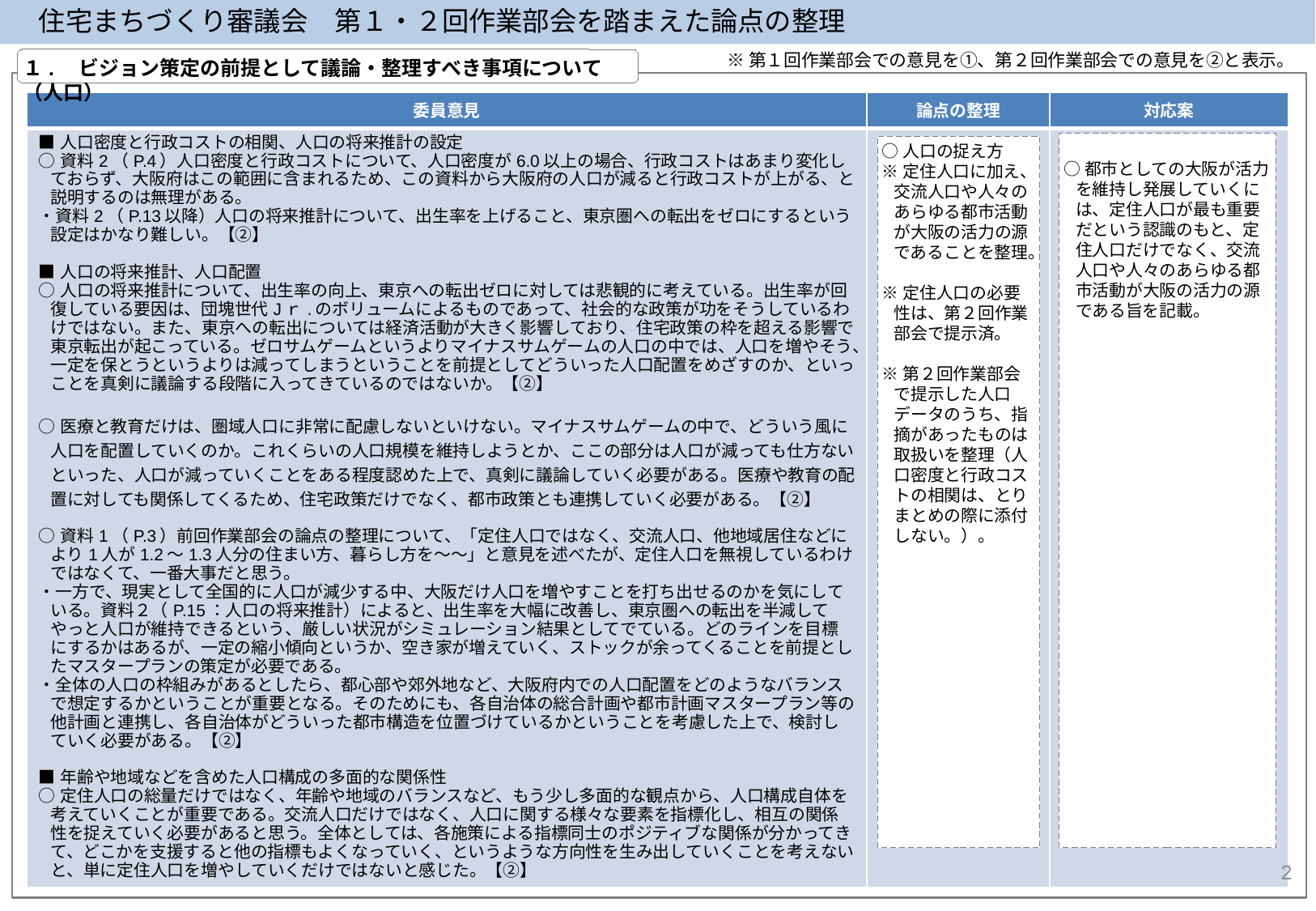

住宅まちづくり審議会　第１・２回作業部会を踏まえた論点の整理
１.　ビジョン策定の前提として議論・整理すべき事項について（人口）
※第１回作業部会での意見を①、第２回作業部会での意見を②と表示。

| 委員意見 | 論点の整理 | 対応案 |
| --- | --- | --- |
| ■人口密度と行政コストの相関、人口の将来推計の設定 ○資料2（P.4）人口密度と行政コストについて、人口密度が6.0以上の場合、行政コストはあまり変化しておらず、大阪府はこの範囲に含まれるため、この資料から大阪府の人口が減ると行政コストが上がる、と説明するのは無理がある。 ・資料2（P.13以降）人口の将来推計について、出生率を上げること、東京圏への転出をゼロにするという設定はかなり難しい。【②】 ■人口の将来推計、人口配置 ○人口の将来推計について、出生率の向上、東京への転出ゼロに対しては悲観的に考えている。出生率が回復している要因は、団塊世代Jｒ.のボリュームによるものであって、社会的な政策が功をそうしているわけではない。また、東京への転出については経済活動が大きく影響しており、住宅政策の枠を超える影響で東京転出が起こっている。ゼロサムゲームというよりマイナスサムゲームの人口の中では、人口を増やそう、一定を保とうというよりは減ってしまうということを前提としてどういった人口配置をめざすのか、といっことを真剣に議論する段階に入ってきているのではないか。【②】 ○医療と教育だけは、圏域人口に非常に配慮しないといけない。マイナスサムゲームの中で、どういう風に人口を配置していくのか。これくらいの人口規模を維持しようとか、ここの部分は人口が減っても仕方ないといった、人口が減っていくことをある程度認めた上で、真剣に議論していく必要がある。医療や教育の配置に対しても関係してくるため、住宅政策だけでなく、都市政策とも連携していく必要がある。【②】 ○資料1（P.3）前回作業部会の論点の整理について、「定住人口ではなく、交流人口、他地域居住などにより1人が1.2～1.3人分の住まい方、暮らし方を～～」と意見を述べたが、定住人口を無視しているわけではなくて、一番大事だと思う。 ・一方で、現実として全国的に人口が減少する中、大阪だけ人口を増やすことを打ち出せるのかを気にしている。資料２（P.15：人口の将来推計）によると、出生率を大幅に改善し、東京圏への転出を半減してやっと人口が維持できるという、厳しい状況がシミュレーション結果としてでている。どのラインを目標にするかはあるが、一定の縮小傾向というか、空き家が増えていく、ストックが余ってくることを前提としたマスタープランの策定が必要である。 ・全体の人口の枠組みがあるとしたら、都心部や郊外地など、大阪府内での人口配置をどのようなバランスで想定するかということが重要となる。そのためにも、各自治体の総合計画や都市計画マスタープラン等の他計画と連携し、各自治体がどういった都市構造を位置づけているかということを考慮した上で、検討していく必要がある。【②】 ■年齢や地域などを含めた人口構成の多面的な関係性 ○定住人口の総量だけではなく、年齢や地域のバランスなど、もう少し多面的な観点から、人口構成自体を考えていくことが重要である。交流人口だけではなく、人口に関する様々な要素を指標化し、相互の関係性を捉えていく必要があると思う。全体としては、各施策による指標同士のポジティブな関係が分かってきて、どこかを支援すると他の指標もよくなっていく、というような方向性を生み出していくことを考えないと、単に定住人口を増やしていくだけではないと感じた。【②】 |  |  |

○都市としての大阪が活力を維持し発展していくには、定住人口が最も重要だという認識のもと、定住人口だけでなく、交流人口や人々のあらゆる都市活動が大阪の活力の源である旨を記載。

○人口の捉え方
※定住人口に加え、交流人口や人々のあらゆる都市活動が大阪の活力の源であることを整理。

※定住人口の必要性は、第２回作業部会で提示済。

※第２回作業部会で提示した人口データのうち、指摘があったものは取扱いを整理（人口密度と行政コストの相関は、とりまとめの際に添付しない。）。

2